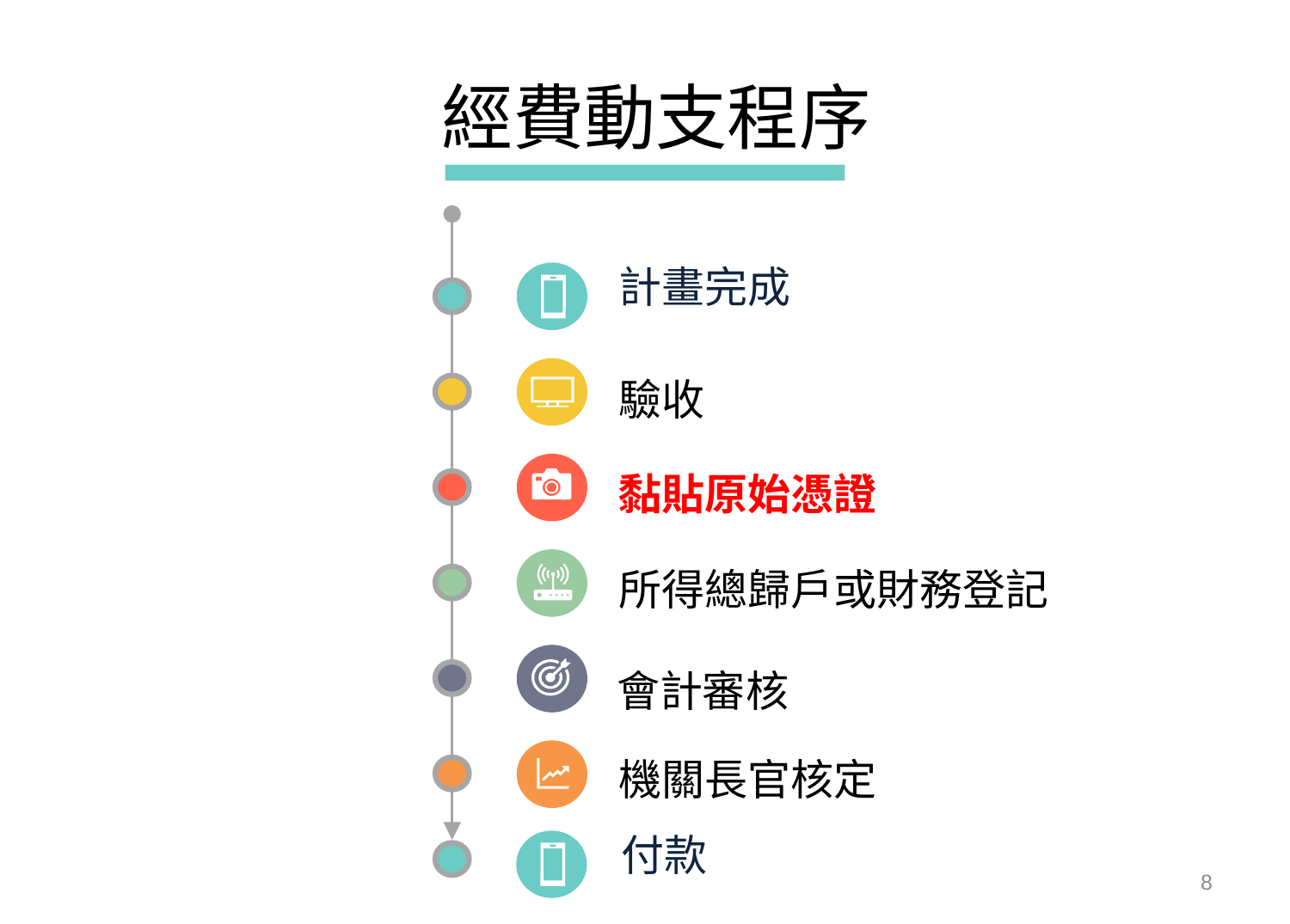

經費動支程序

計畫完成

驗收

黏貼原始憑證

所得總歸戶或財務登記

會計審核

機關長官核定

付款

8